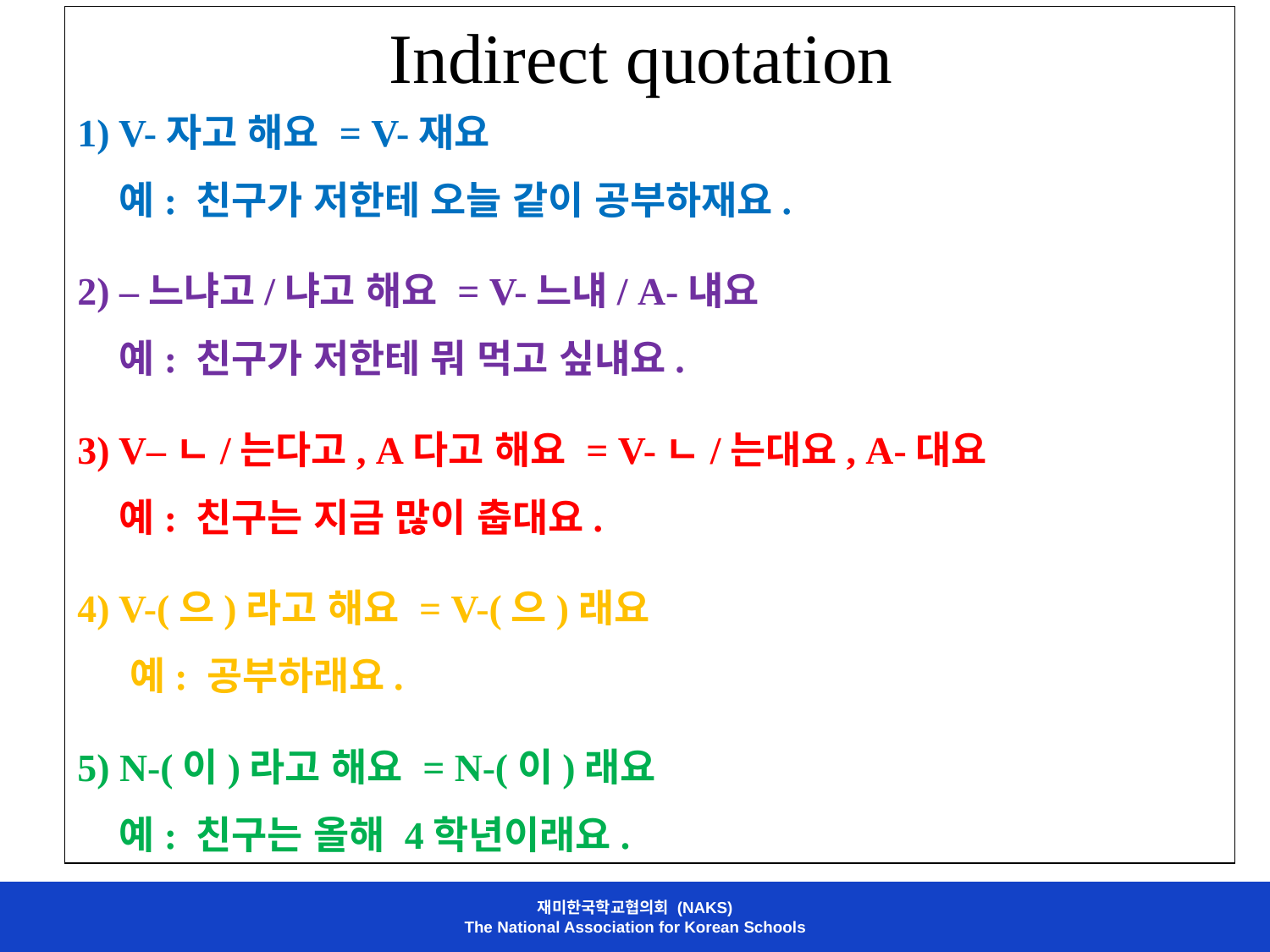

Indirect quotation
1) V-자고 해요 = V-재요
   예: 친구가 저한테 오늘 같이 공부하재요.

2) –느냐고/냐고 해요 = V-느냬/ A-냬요
   예: 친구가 저한테 뭐 먹고 싶냬요.

3) V–ㄴ/는다고, A다고 해요 = V-ㄴ/는대요, A-대요
   예: 친구는 지금 많이 춥대요.

4) V-(으)라고 해요 = V-(으)래요
    예: 공부하래요.

5) N-(이)라고 해요 = N-(이)래요
   예: 친구는 올해 4학년이래요.
재미한국학교협의회 (NAKS)
The National Association for Korean Schools